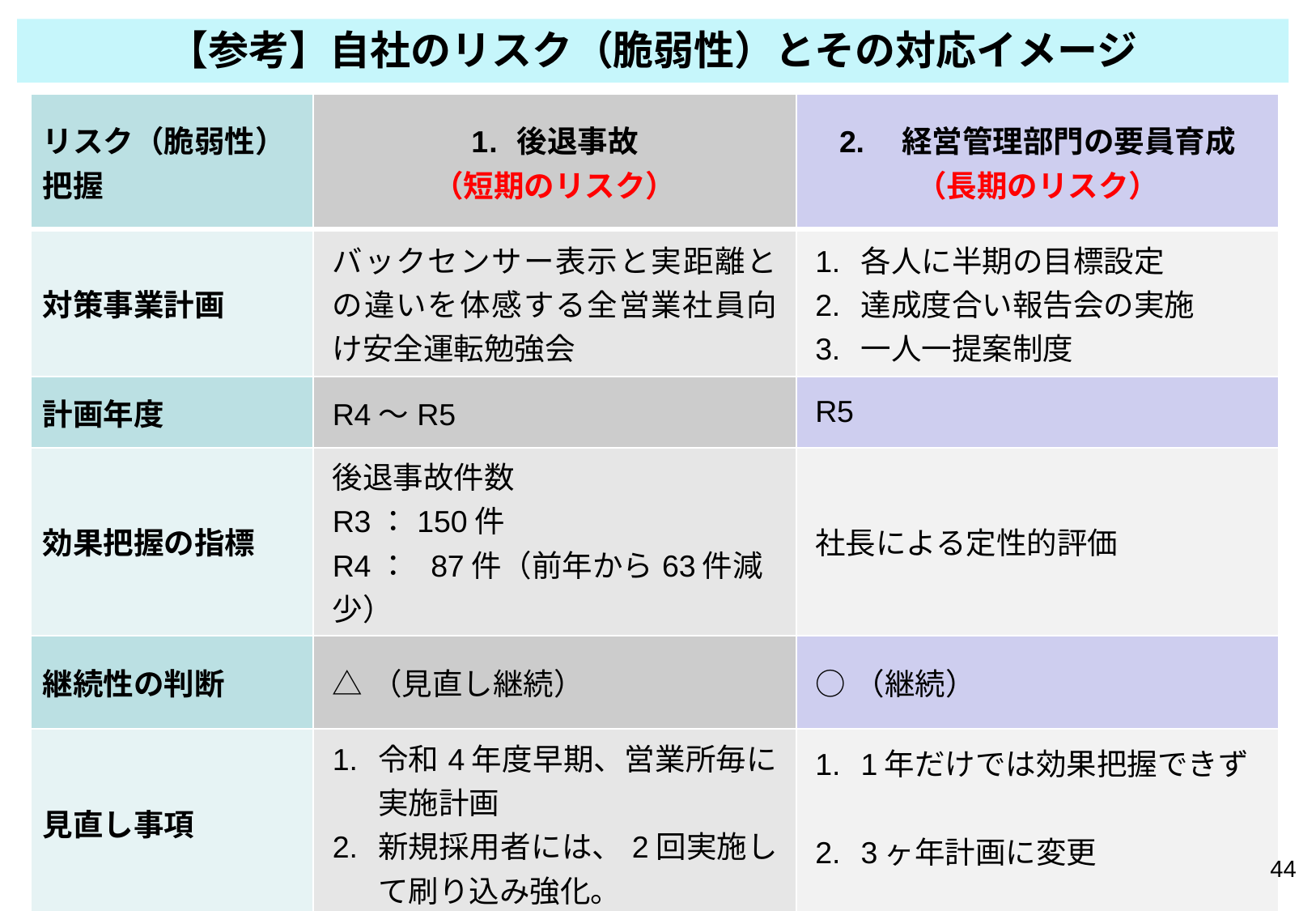

【参考】自社のリスク（脆弱性）とその対応イメージ
| リスク（脆弱性）把握 | 後退事故 （短期のリスク） | 2.　経営管理部門の要員育成 （長期のリスク） |
| --- | --- | --- |
| 対策事業計画 | バックセンサー表示と実距離との違いを体感する全営業社員向け安全運転勉強会 | 各人に半期の目標設定 達成度合い報告会の実施 一人一提案制度 |
| 計画年度 | R4～R5 | R5 |
| 効果把握の指標 | 後退事故件数 R3：150件 R4： 87件（前年から63件減少） | 社長による定性的評価 |
| 継続性の判断 | △（見直し継続） | ○（継続） |
| 見直し事項 | 令和4年度早期、営業所毎に実施計画 新規採用者には、2回実施して刷り込み強化。 | 1年だけでは効果把握できず 3ヶ年計画に変更 |
44